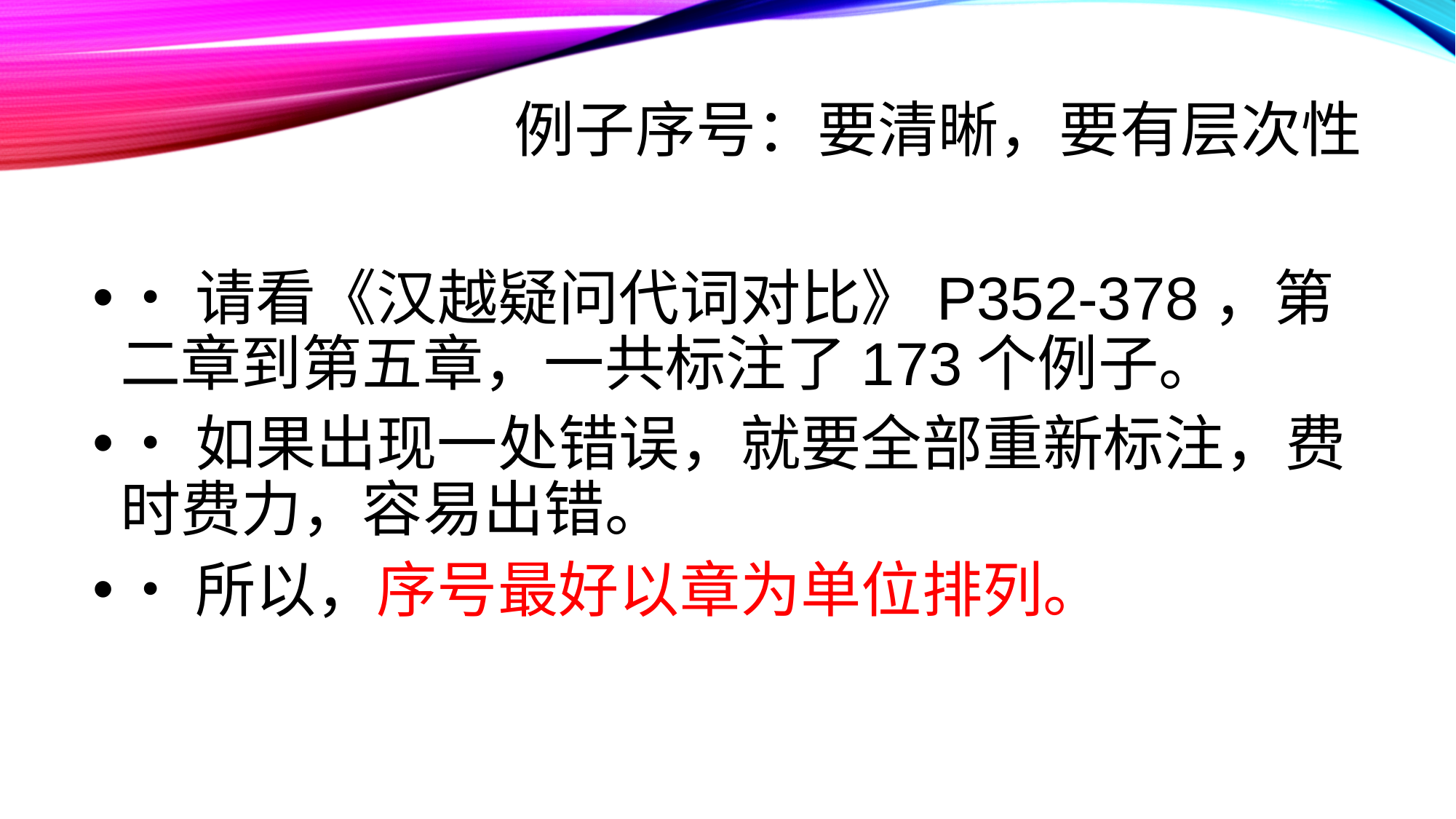

# 例子序号：要清晰，要有层次性
•请看《汉越疑问代词对比》P352-378，第二章到第五章，一共标注了173个例子。
•如果出现一处错误，就要全部重新标注，费时费力，容易出错。
•所以，序号最好以章为单位排列。